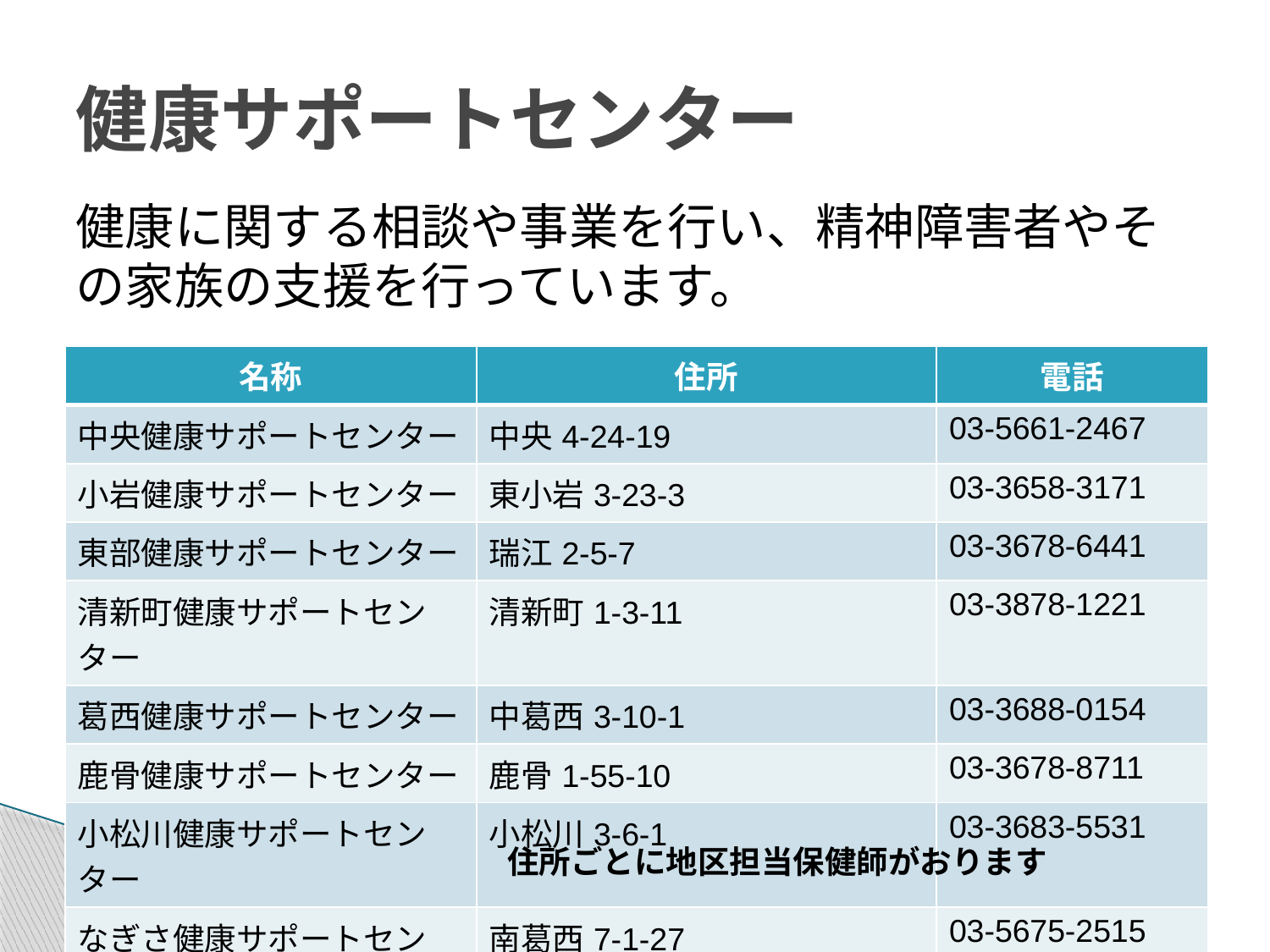

# 健康サポートセンター
健康に関する相談や事業を行い、精神障害者やその家族の支援を行っています。

| 名称 | 住所 | 電話 |
| --- | --- | --- |
| 中央健康サポートセンター | 中央4-24-19 | 03-5661-2467 |
| 小岩健康サポートセンター | 東小岩3-23-3 | 03-3658-3171 |
| 東部健康サポートセンター | 瑞江2-5-7 | 03-3678-6441 |
| 清新町健康サポートセンター | 清新町1-3-11 | 03-3878-1221 |
| 葛西健康サポートセンター | 中葛西3-10-1 | 03-3688-0154 |
| 鹿骨健康サポートセンター | 鹿骨1-55-10 | 03-3678-8711 |
| 小松川健康サポートセンター | 小松川3-6-1 | 03-3683-5531 |
| なぎさ健康サポートセンター | 南葛西7-1-27 | 03-5675-2515 |
住所ごとに地区担当保健師がおります